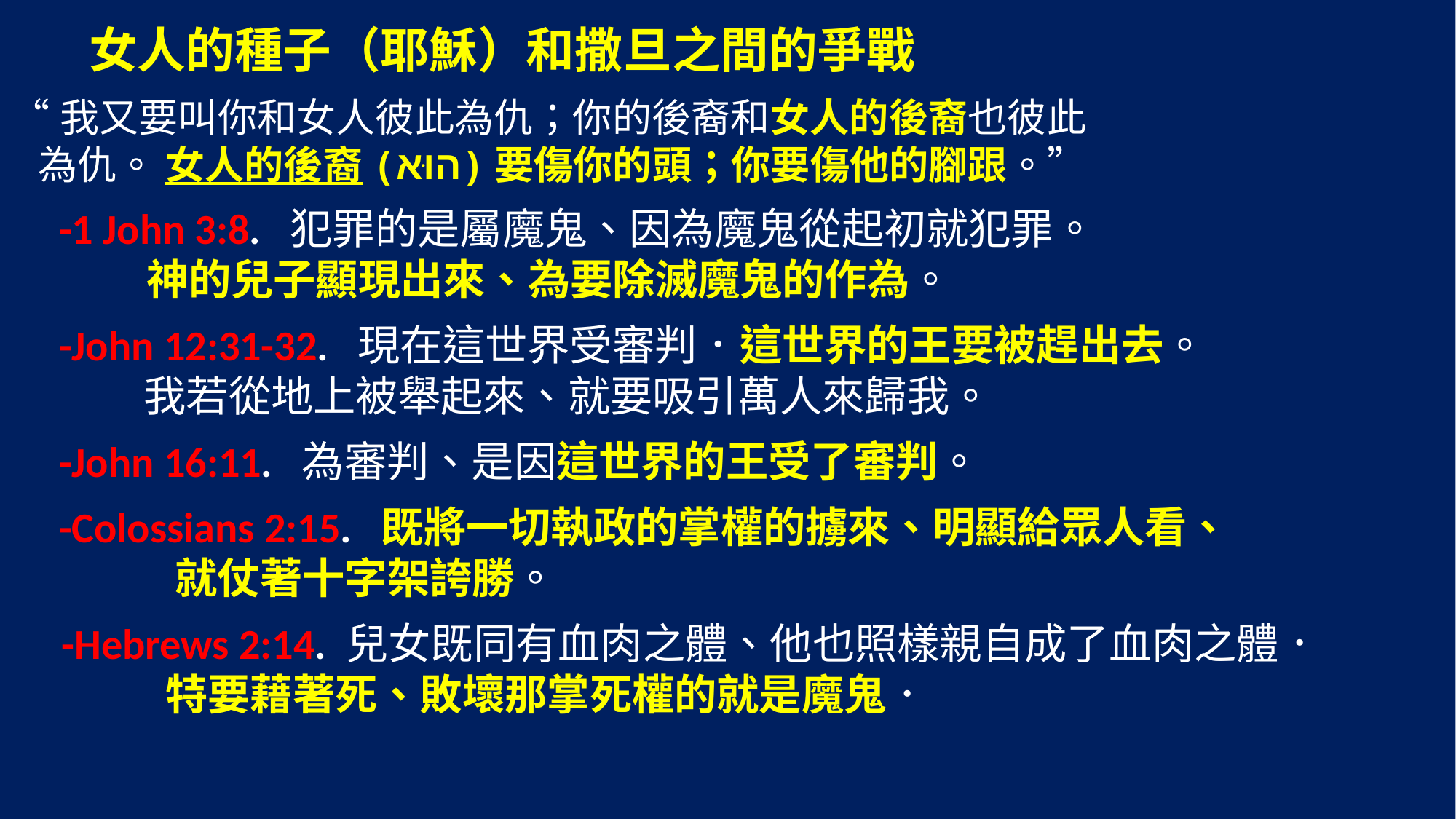

女人的種子（耶穌）和撒旦之間的爭戰

“我又要叫你和女人彼此為仇；你的後裔和女人的後裔也彼此
  為仇。 女人的後裔(‎הוּא)要傷你的頭；你要傷他的腳跟。”

     -1 John 3:8.  犯罪的是屬魔鬼、因為魔鬼從起初就犯罪。
             神的兒子顯現出來、為要除滅魔鬼的作為。

     -John 12:31-32.  現在這世界受審判．這世界的王要被趕出去。
             我若從地上被舉起來、就要吸引萬人來歸我。

     -John 16:11.  為審判、是因這世界的王受了審判。

     -Colossians 2:15.  既將一切執政的掌權的擄來、明顯給眾人看、
                就仗著十字架誇勝。

  -Hebrews 2:14. 兒女既同有血肉之體、他也照樣親自成了血肉之體．
               特要藉著死、敗壞那掌死權的就是魔鬼．

             聖經中 ‘人的種子’的首次出現 <Human Seed = Offspring>

1）希伯來語中的 ‘種子’  <Seed> in Hebrew זֶרַע  (zera)
                  (about 230 times in the Hebrew Old Testament)
     a) seed of crops (作物的) 種子
     b) offspring, descendant(s) (of men & animals) (人或動物的) 後代，後裔，子孫

-Genesis 1:11 神說、地要發生青草、和結種子的菜蔬、並結果子的樹木、各從其類、果子都包著核．事就這樣成了。

2）希臘語中的 ‘種子’  <Seed> in Greek  σπέρμα (sperma)

               聖經中 ‘人的種子’的首次出現 <Human Seed = Offspring>

1）希伯來語中的 ‘種子’  <Seed> in Hebrew זֶרַע  (zera)
                  (about 230 times in the Hebrew Old Testament)
     a) seed of crops (作物的) 種子
     b) offspring, descendant(s) (of men & animals) (人或動物的) 後代，後裔，子孫

-Genesis 1:11 神說、地要發生青草、和結種子的菜蔬、並結果子的樹木、各從其類、果子都包著核．事就這樣成了。 (聖經中 ‘人的種子’的首次出現

2）希臘語中的 ‘種子’  <Seed> in Greek  σπέρμα (sperma)
                   (43 times in the Greek New Testament / the same meanings as in Hebrew)
	*The English ‘sperm’ (精子) is derived from the Greek σπέρμα (sperma).

-Matthew 13:24 耶穌又設個比喻對他們說、天國好像人撒好種在田裡．